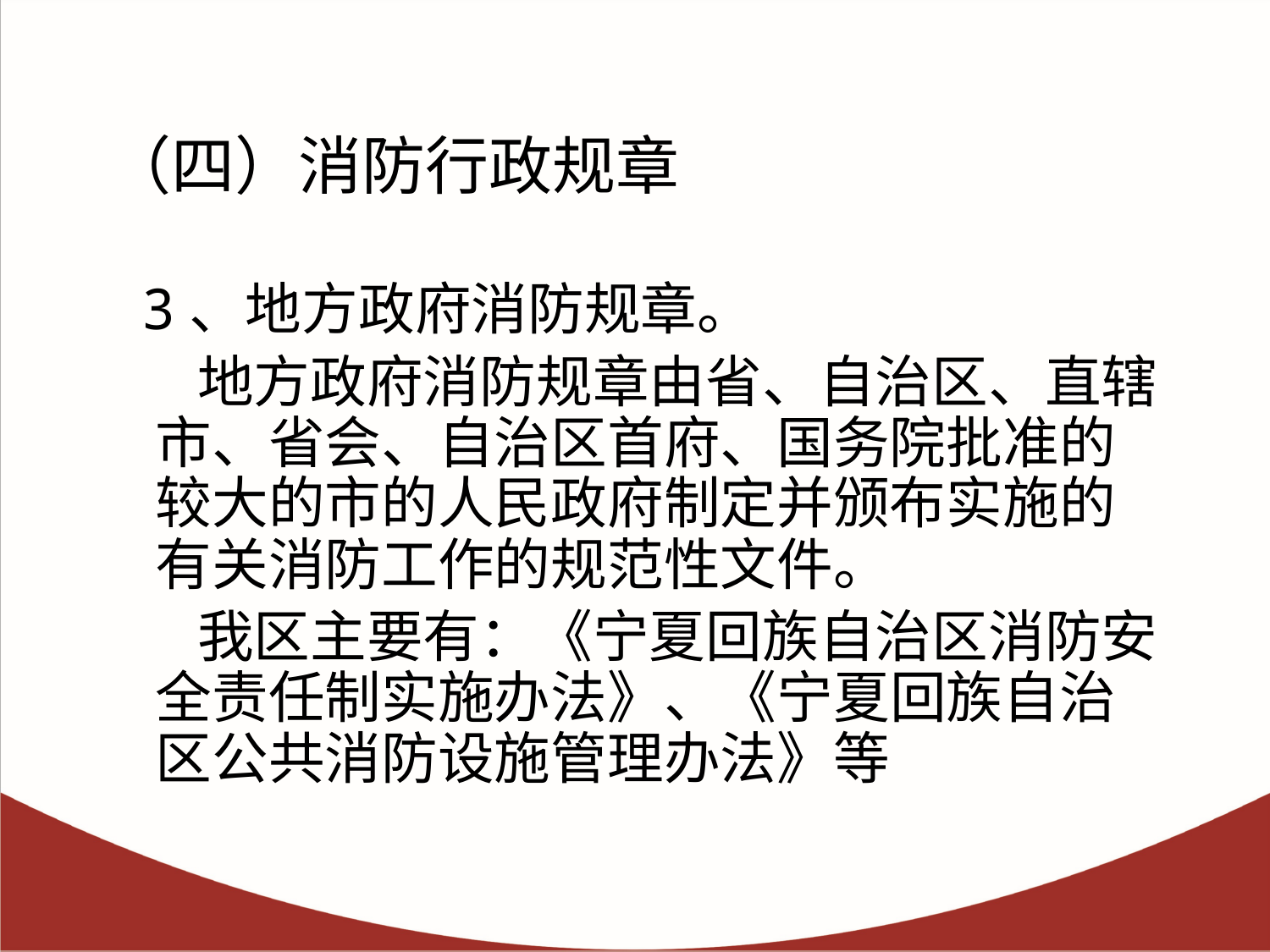

# （四）消防行政规章
 3、地方政府消防规章。
      地方政府消防规章由省、自治区、直辖市、省会、自治区首府、国务院批准的较大的市的人民政府制定并颁布实施的有关消防工作的规范性文件。
      我区主要有：《宁夏回族自治区消防安全责任制实施办法》、《宁夏回族自治区公共消防设施管理办法》等